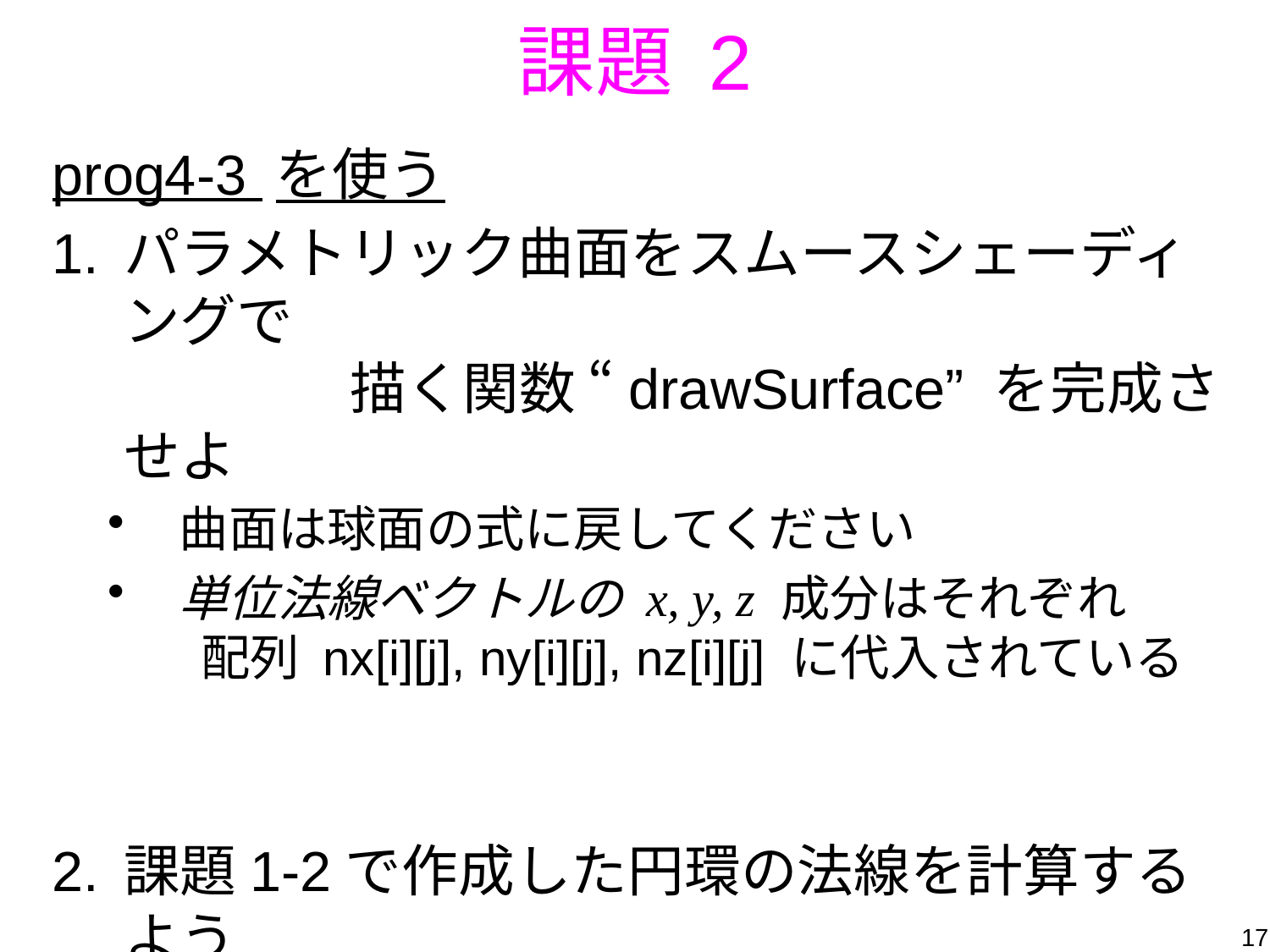

課題 2
prog4-3 を使う
パラメトリック曲面をスムースシェーディングで
　　　　描く関数 “drawSurface” を完成させよ
曲面は球面の式に戻してください
単位法線ベクトルの x, y, z 成分はそれぞれ
  配列 nx[i][j], ny[i][j], nz[i][j] に代入されている

課題1-2で作成した円環の法線を計算するよう
　　　　　　　に“computeNormals” を変更せよ
17